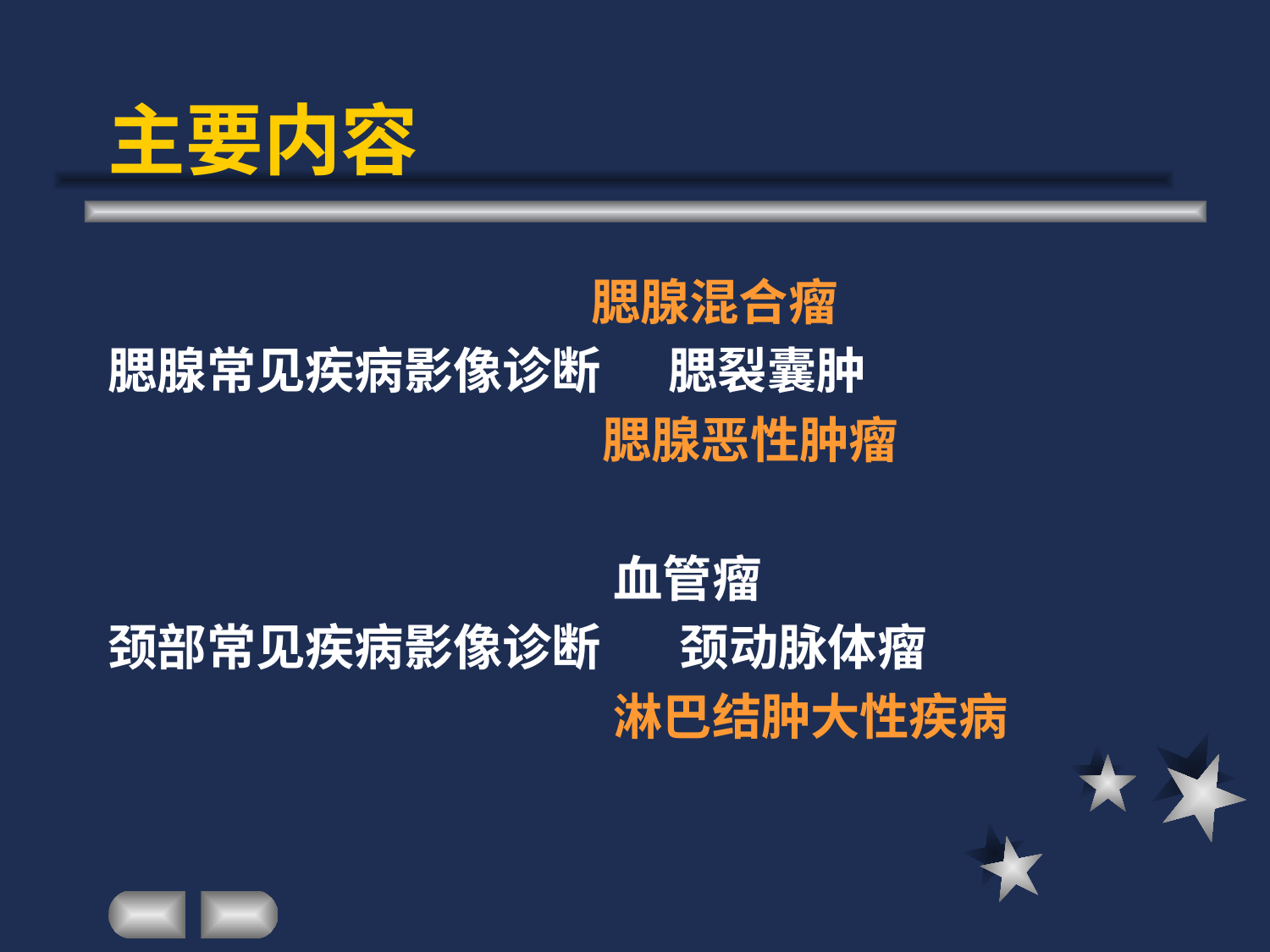

# 主要内容
                                          腮腺混合瘤
腮腺常见疾病影像诊断      腮裂囊肿
                                           腮腺恶性肿瘤

                                            血管瘤
颈部常见疾病影像诊断       颈动脉体瘤
                                            淋巴结肿大性疾病